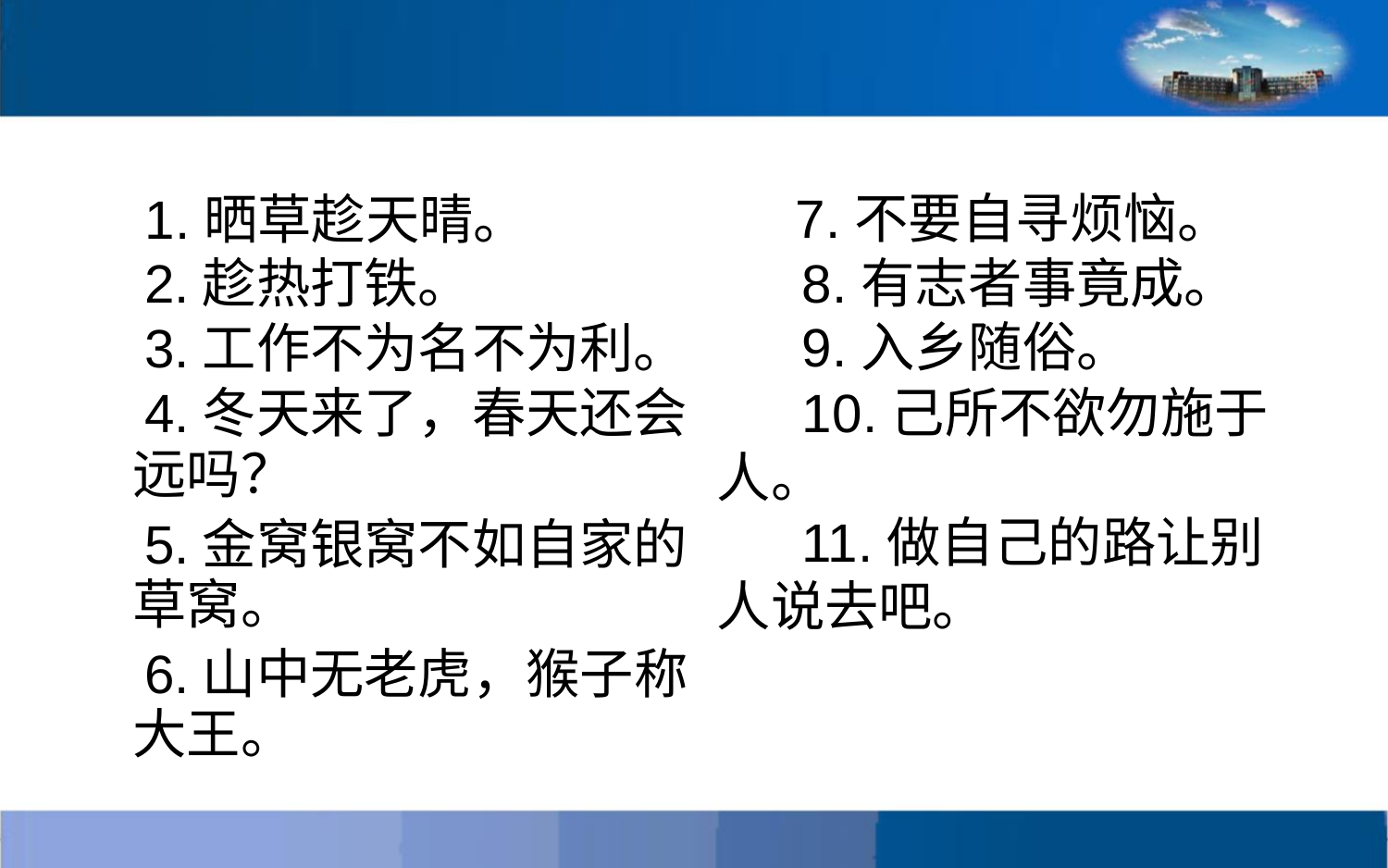

1.晒草趁天晴。
2.趁热打铁。
3.工作不为名不为利。
4.冬天来了，春天还会
远吗？
7.不要自寻烦恼。
8.有志者事竟成。
9.入乡随俗。
10.己所不欲勿施于
人。
11.做自己的路让别
人说去吧。
5.金窝银窝不如自家的
草窝。
6.山中无老虎，猴子称
大王。